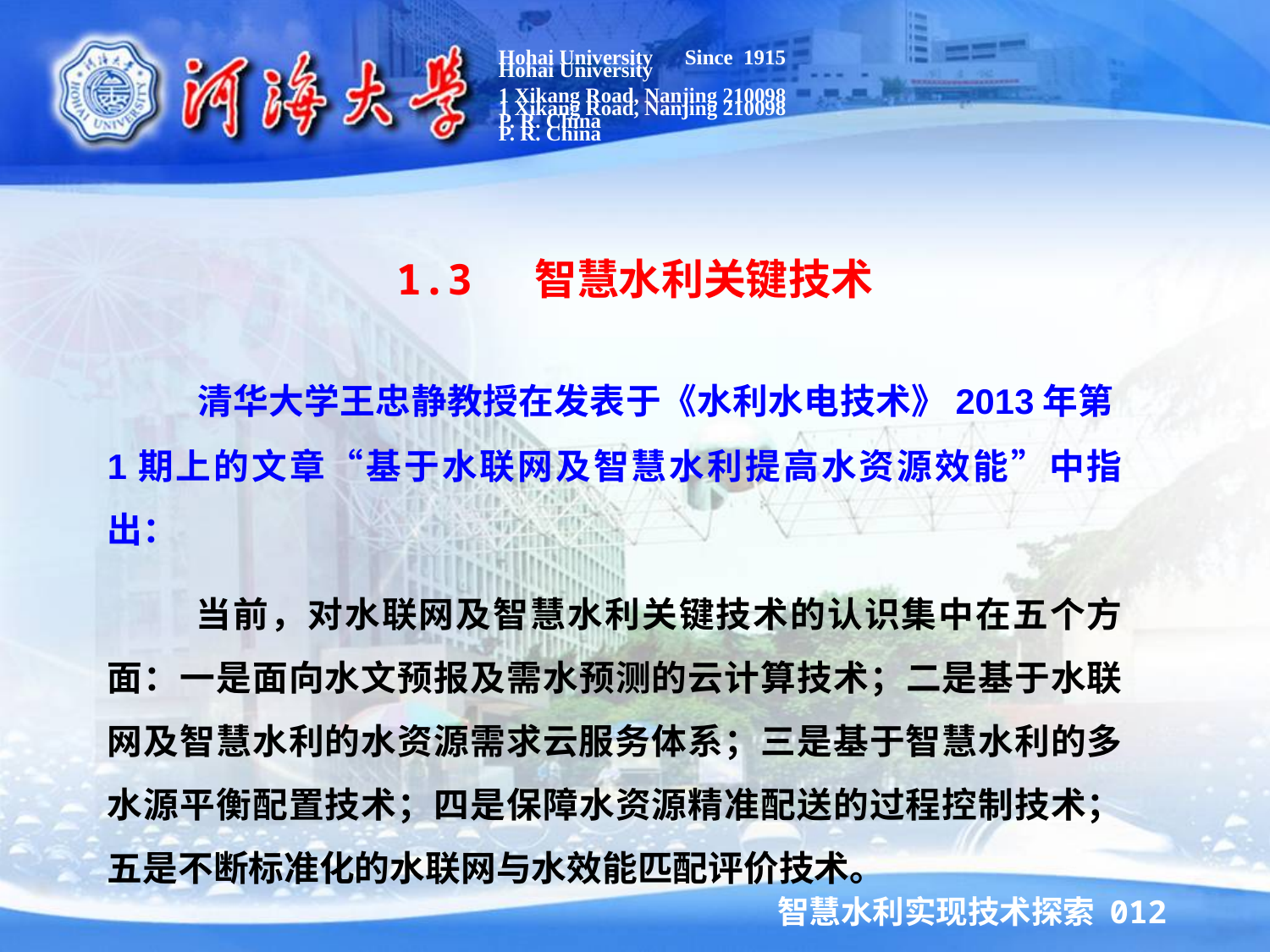

Hohai University      Since  1915
1 Xikang Road, Nanjing 210098
P. R. China
Hohai University
1 Xikang Road, Nanjing 210098
P. R. China
1.3  智慧水利关键技术

        清华大学王忠静教授在发表于《水利水电技术》2013年第1期上的文章“基于水联网及智慧水利提高水资源效能”中指出：
        当前，对水联网及智慧水利关键技术的认识集中在五个方面：一是面向水文预报及需水预测的云计算技术；二是基于水联网及智慧水利的水资源需求云服务体系；三是基于智慧水利的多水源平衡配置技术；四是保障水资源精准配送的过程控制技术；五是不断标准化的水联网与水效能匹配评价技术。
智慧水利实现技术探索 012